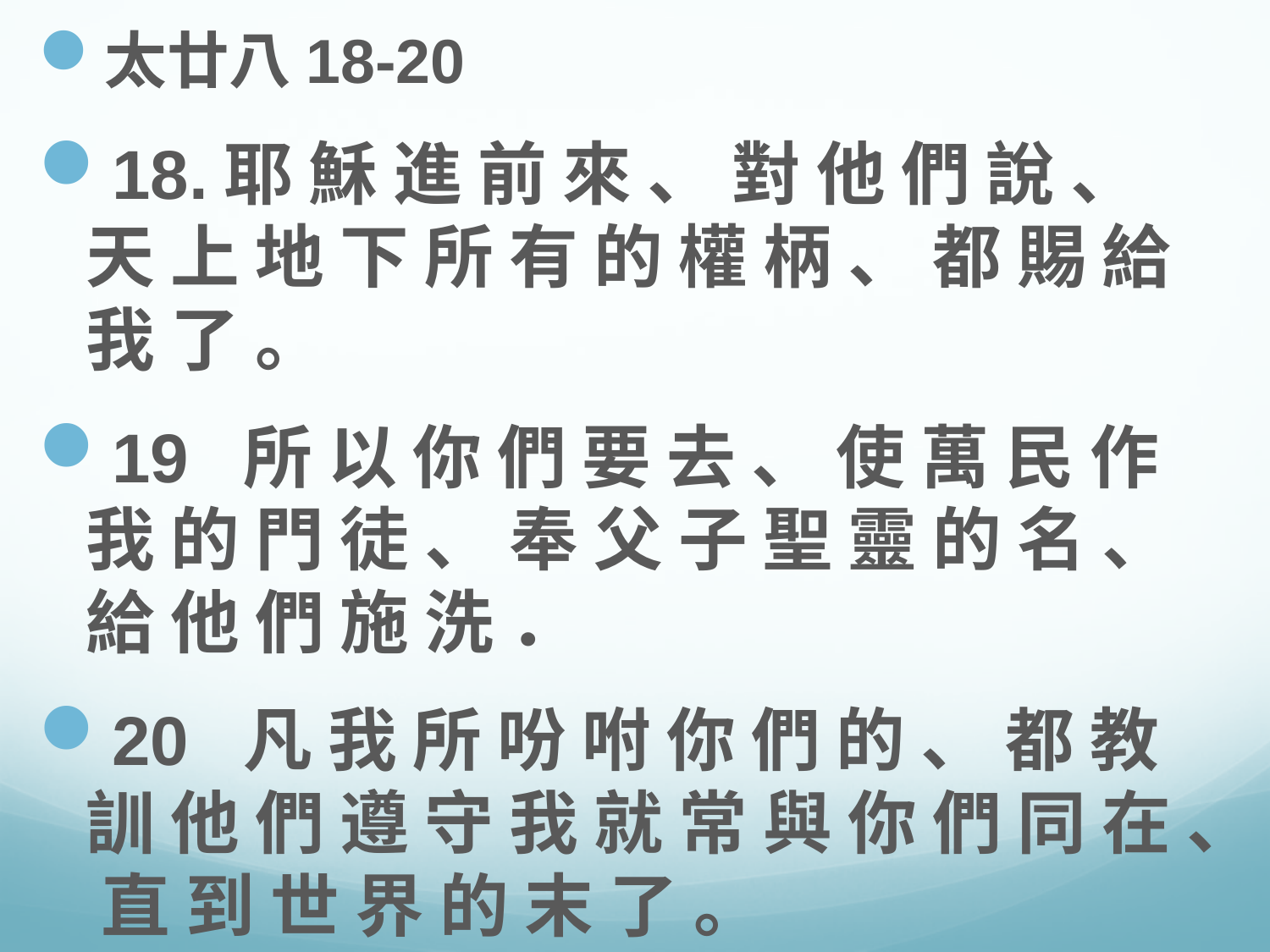

太廿八18-20
18.耶 穌 進 前 來 、 對 他 們 說 、 天 上 地 下 所 有 的 權 柄 、 都 賜 給 我 了 。
19  所 以 你 們 要 去 、 使 萬 民 作 我 的 門 徒 、 奉 父 子 聖 靈 的 名 、 給 他 們 施 洗 ．
20  凡 我 所 吩 咐 你 們 的 、 都 教 訓 他 們 遵 守 我 就 常 與 你 們 同 在 、 直 到 世 界 的 末 了 。

#